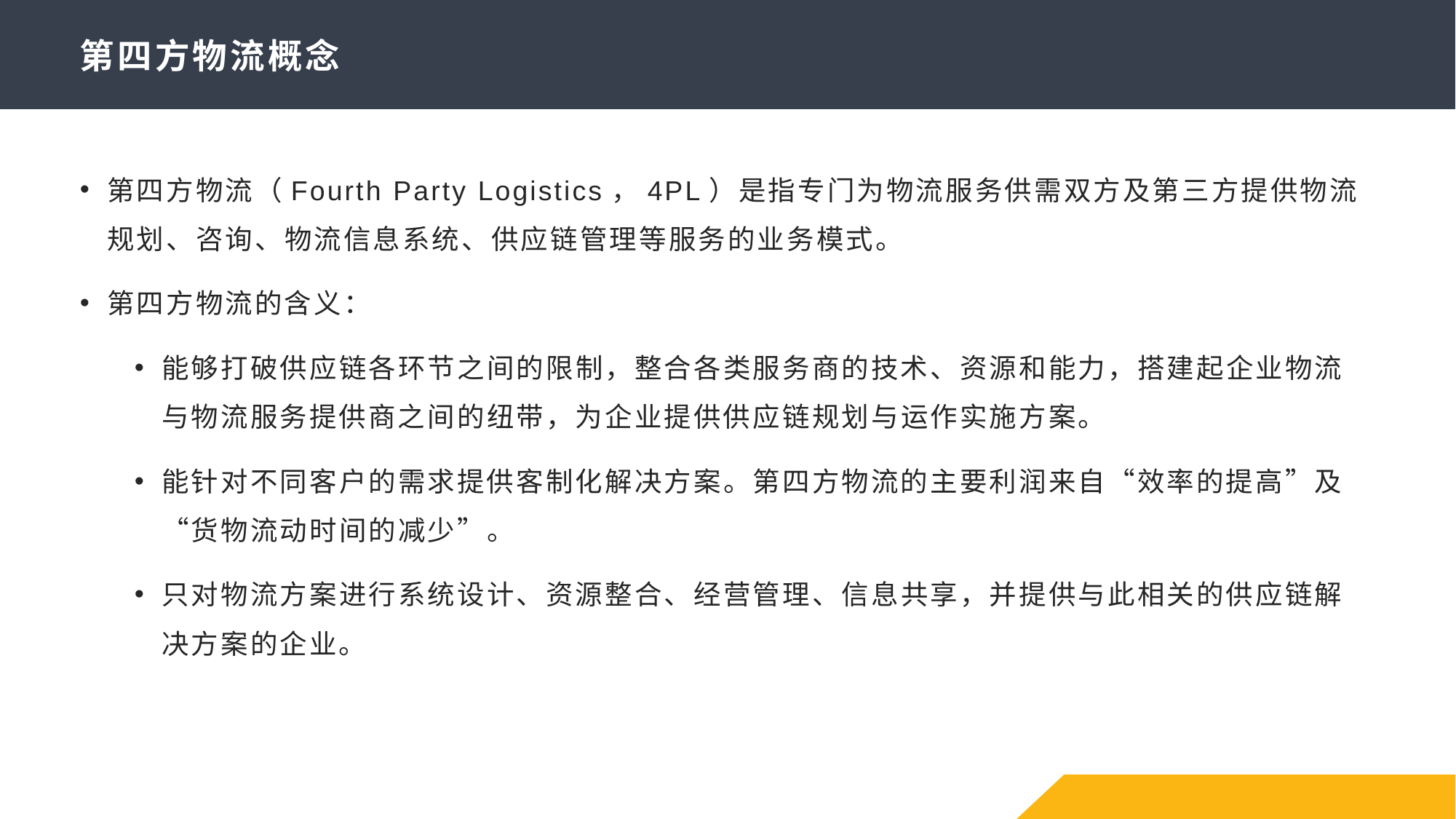

# 第四方物流概念
第四方物流（Fourth Party Logistics，4PL）是指专门为物流服务供需双方及第三方提供物流规划、咨询、物流信息系统、供应链管理等服务的业务模式。
第四方物流的含义：
能够打破供应链各环节之间的限制，整合各类服务商的技术、资源和能力，搭建起企业物流与物流服务提供商之间的纽带，为企业提供供应链规划与运作实施方案。
能针对不同客户的需求提供客制化解决方案。第四方物流的主要利润来自“效率的提高”及“货物流动时间的减少”。
只对物流方案进行系统设计、资源整合、经营管理、信息共享，并提供与此相关的供应链解决方案的企业。